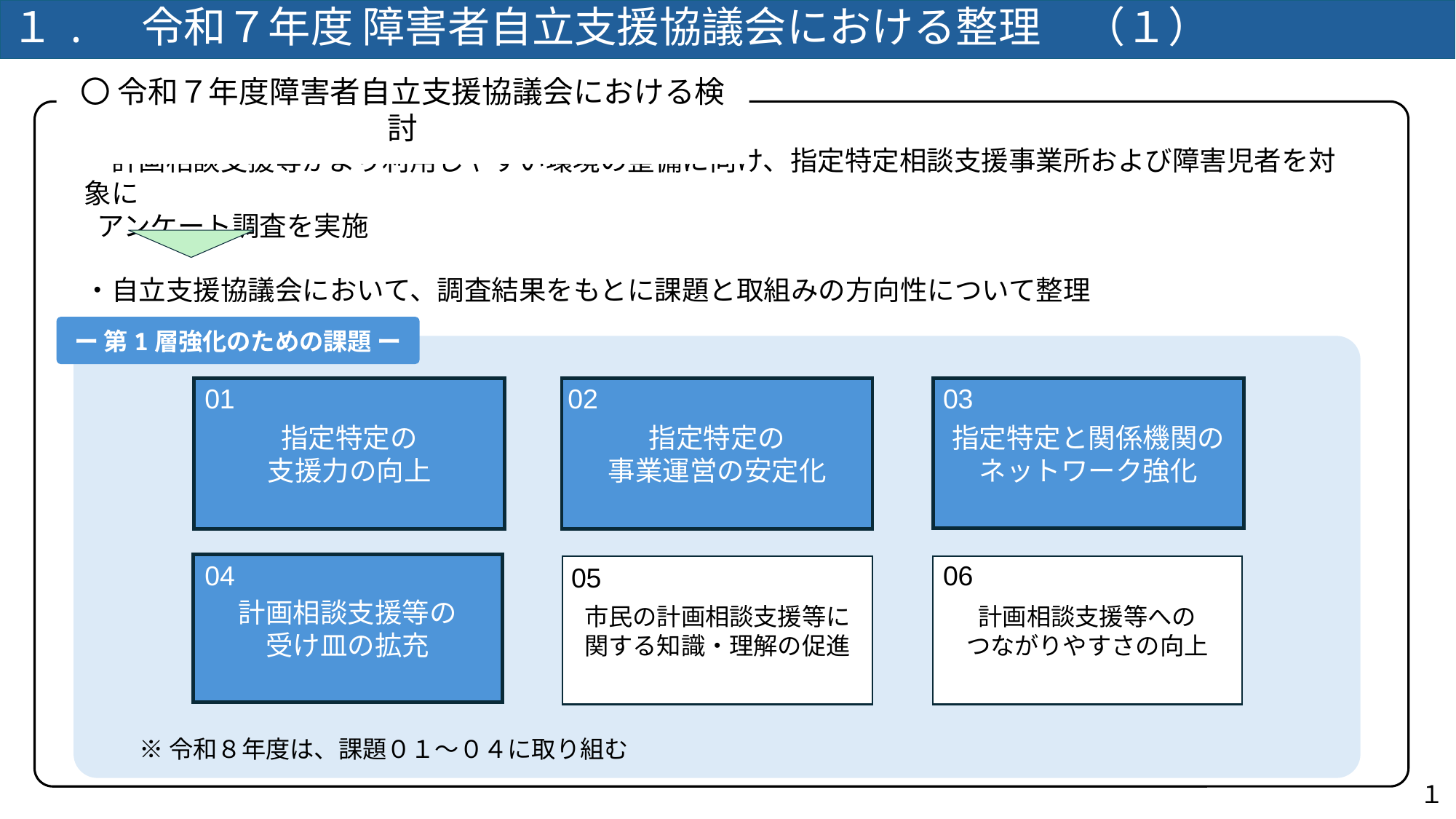

# １.　令和７年度 障害者自立支援協議会における整理　（１）
〇 令和７年度障害者自立支援協議会における検討

・計画相談支援等がより利用しやすい環境の整備に向け、指定特定相談支援事業所および障害児者を対象に
 アンケート調査を実施

・自立支援協議会において、調査結果をもとに課題と取組みの方向性について整理
ー 第1層強化のための課題 ー

03
02
01
指定特定の
支援力の向上
指定特定の
事業運営の安定化
指定特定と関係機関のネットワーク強化
06
計画相談支援等への
つながりやすさの向上
04
計画相談支援等の
受け皿の拡充
05
市民の計画相談支援等に関する知識・理解の促進
※令和８年度は、課題０１～０４に取り組む
１